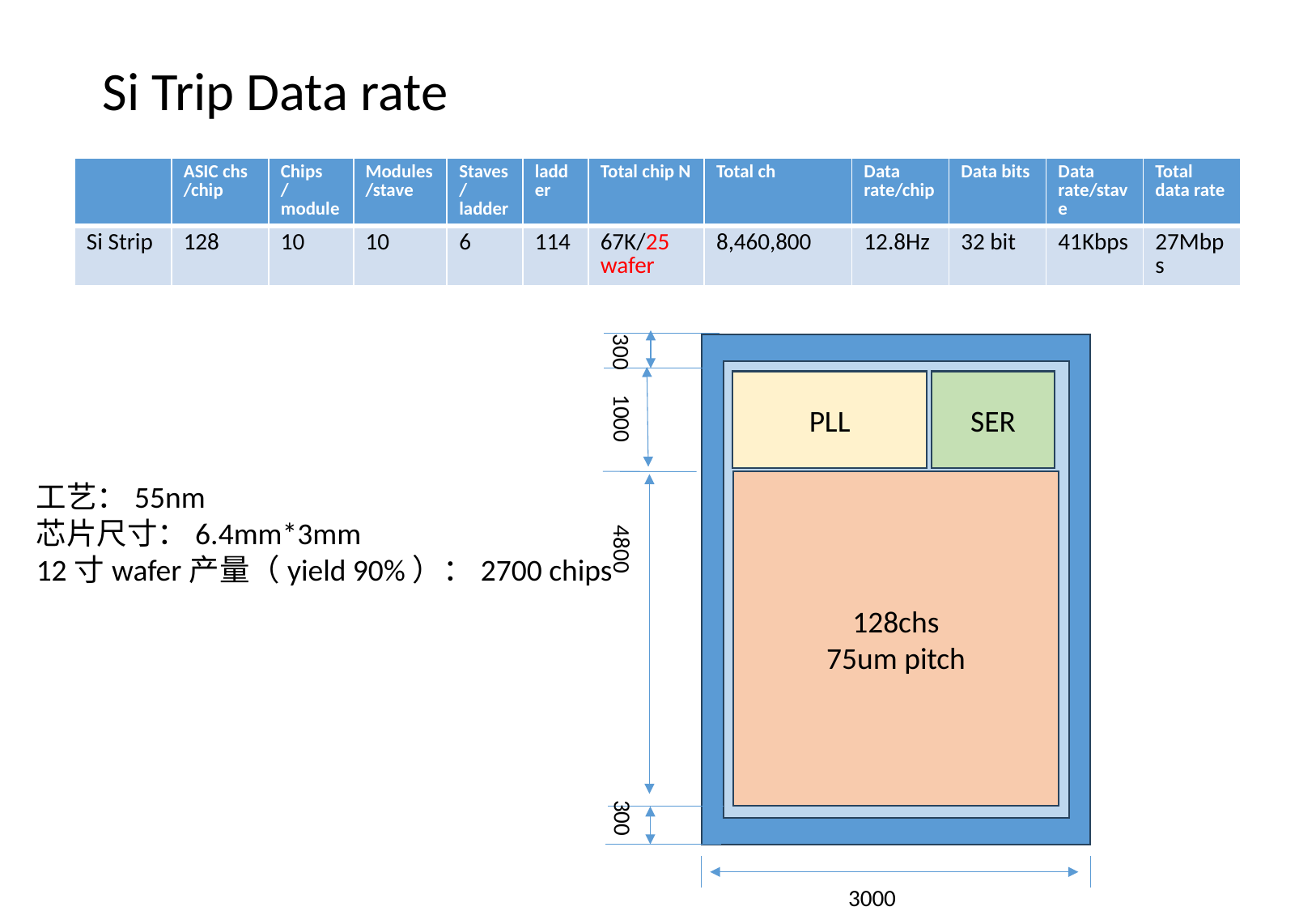

# Si Trip Data rate
|  | ASIC chs /chip | Chips /module | Modules /stave | Staves /ladder | ladder | Total chip N | Total ch | Data rate/chip | Data bits | Data rate/stave | Total data rate |
| --- | --- | --- | --- | --- | --- | --- | --- | --- | --- | --- | --- |
| Si Strip | 128 | 10 | 10 | 6 | 114 | 67K/25 wafer | 8,460,800 | 12.8Hz | 32 bit | 41Kbps | 27Mbps |

300

PLL
SER
1000
128chs
75um pitch
工艺：55nm
芯片尺寸：6.4mm*3mm
12寸wafer产量（yield 90%）：2700 chips
4800
300
3000